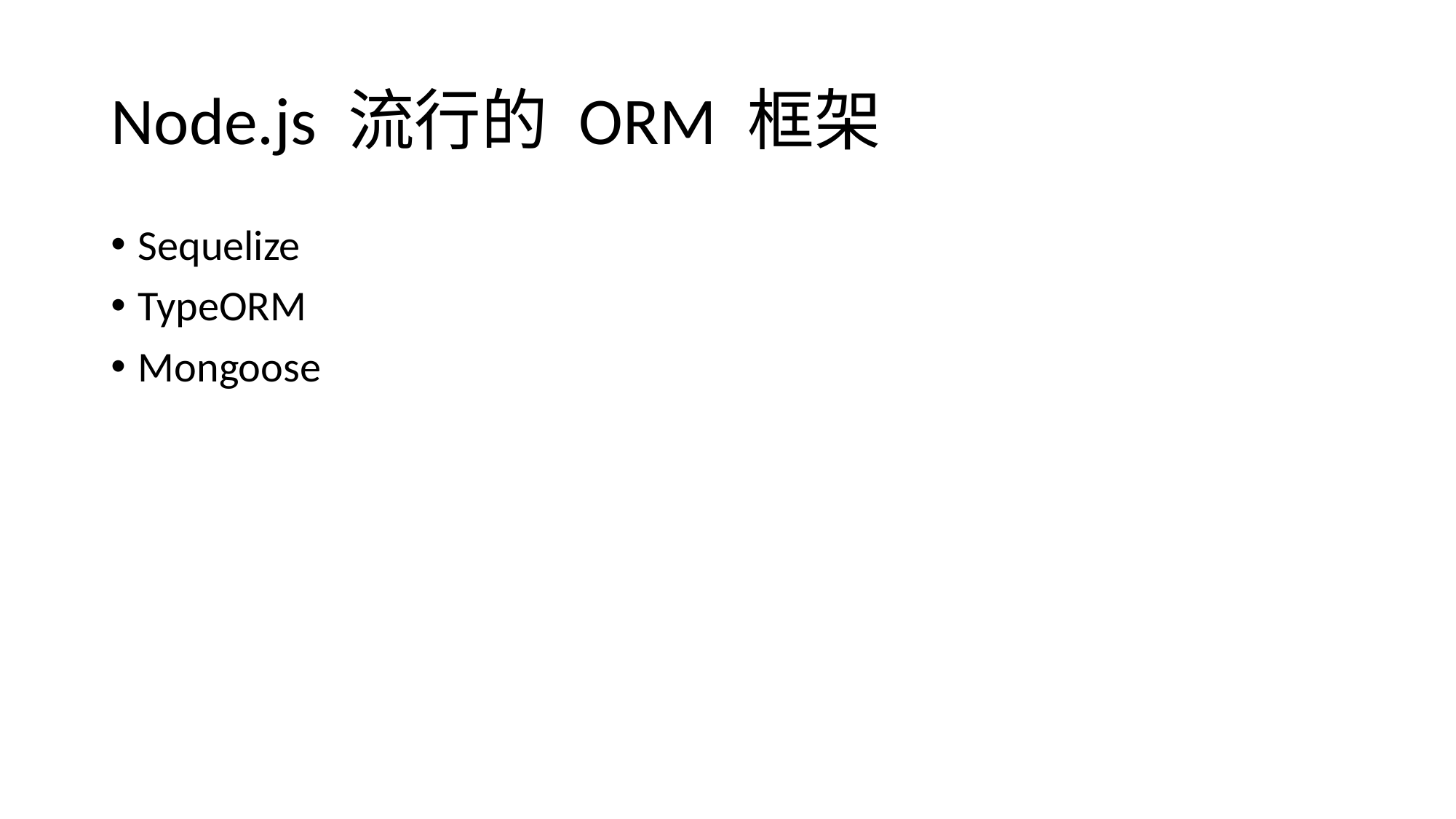

# Node.js 流行的 ORM 框架
Sequelize
TypeORM
Mongoose